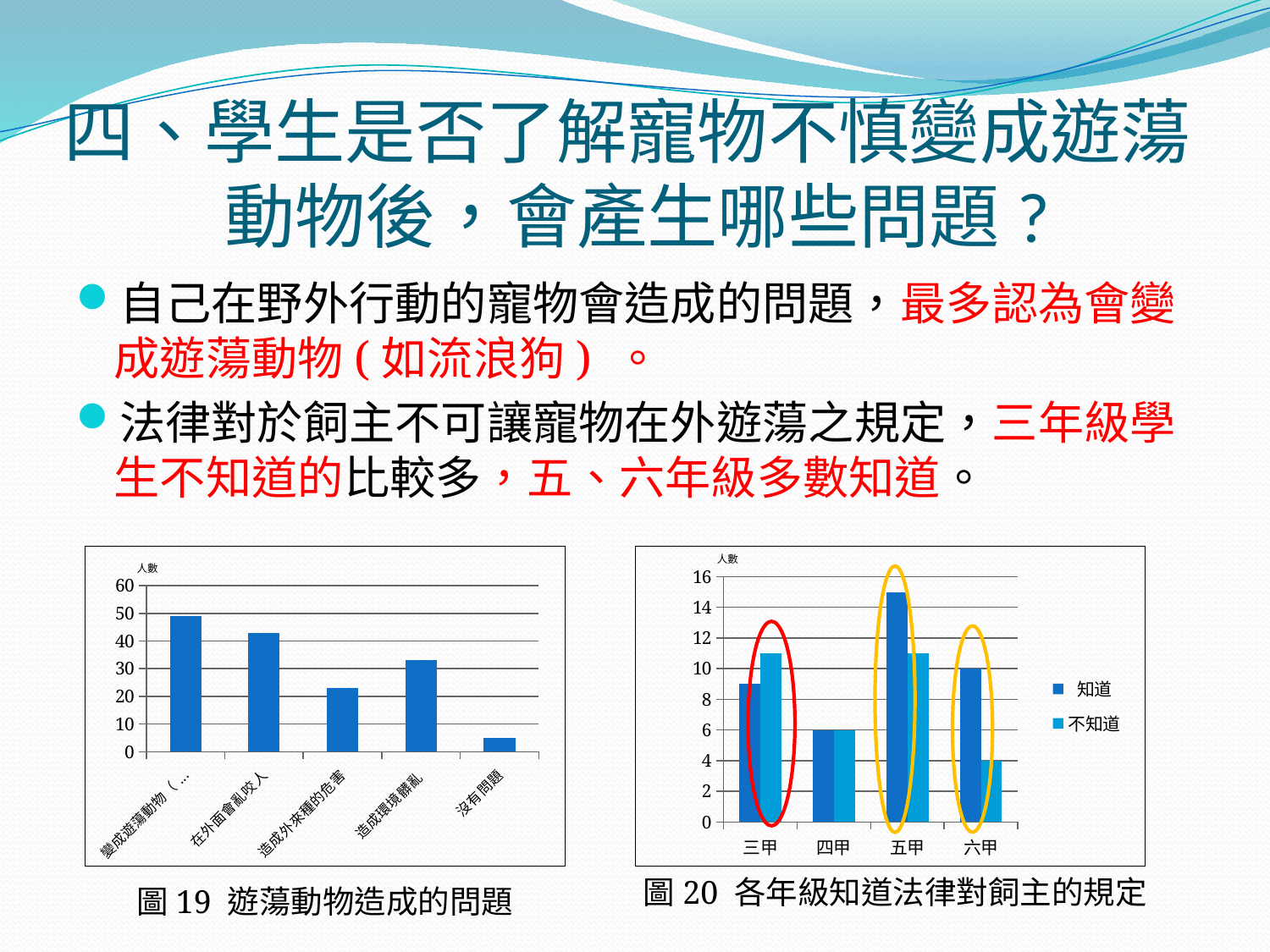

# 四、學生是否了解寵物不慎變成遊蕩動物後，會產生哪些問題?
自己在野外行動的寵物會造成的問題，最多認為會變成遊蕩動物(如流浪狗) 。
法律對於飼主不可讓寵物在外遊蕩之規定，三年級學生不知道的比較多，五、六年級多數知道。

### Chart

| Category | 全部 |
|---|---|
| 變成遊蕩動物（如：流浪狗） | 49.0 |
| 在外面會亂咬人 | 43.0 |
| 造成外來種的危害 | 23.0 |
| 造成環境髒亂  | 33.0 |
| 沒有問題 | 5.0 |
人數

### Chart

| Category |  知道 | 不知道 |
|---|---|---|
| 三甲 | 9.0 | 11.0 |
| 四甲 | 6.0 | 6.0 |
| 五甲 | 15.0 | 11.0 |
| 六甲 | 10.0 | 4.0 |
人數

圖20 各年級知道法律對飼主的規定
圖19 遊蕩動物造成的問題